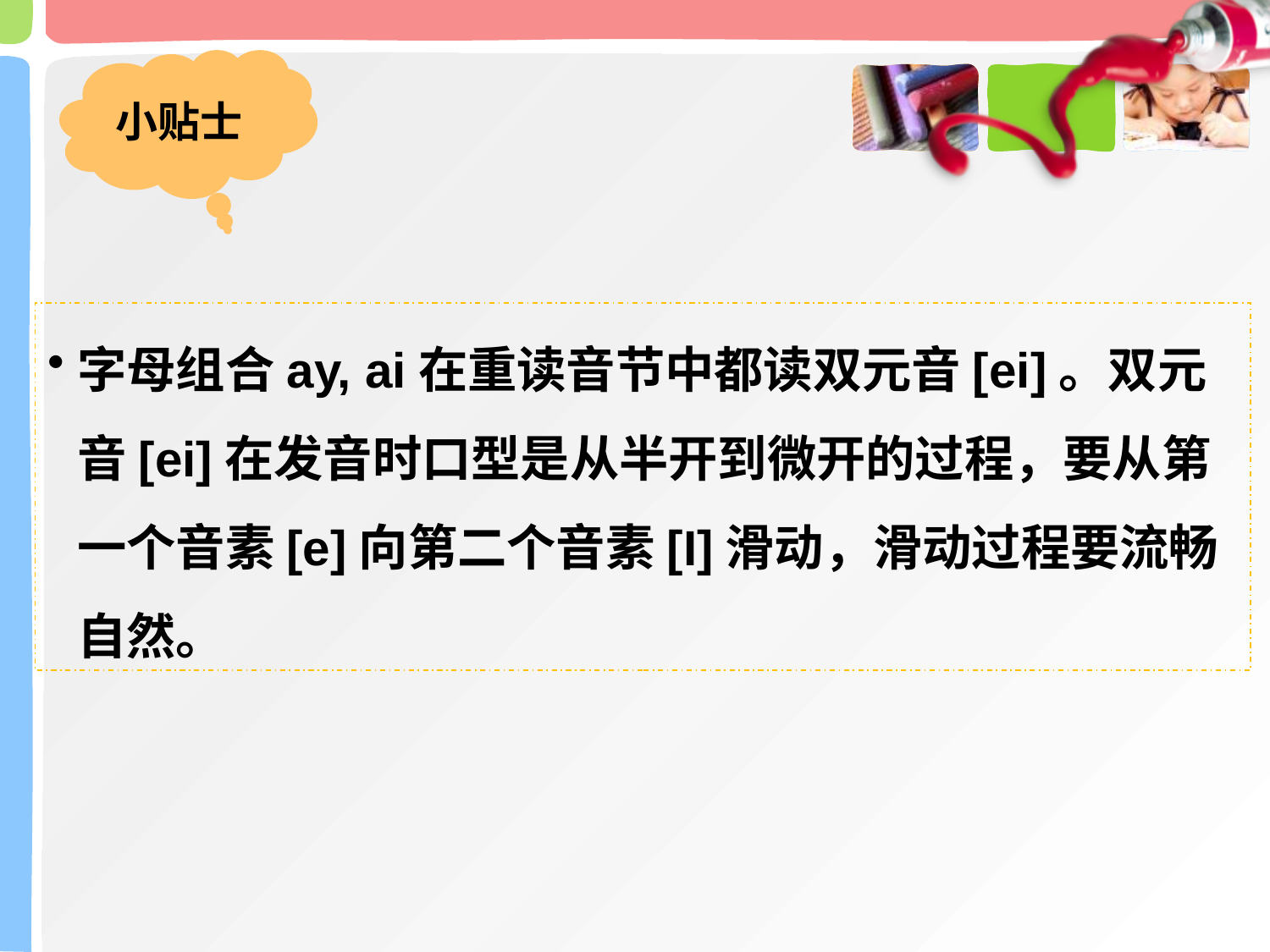

小贴士
字母组合ay, ai在重读音节中都读双元音[ei]。双元音[ei]在发音时口型是从半开到微开的过程，要从第一个音素[e]向第二个音素[I]滑动，滑动过程要流畅自然。